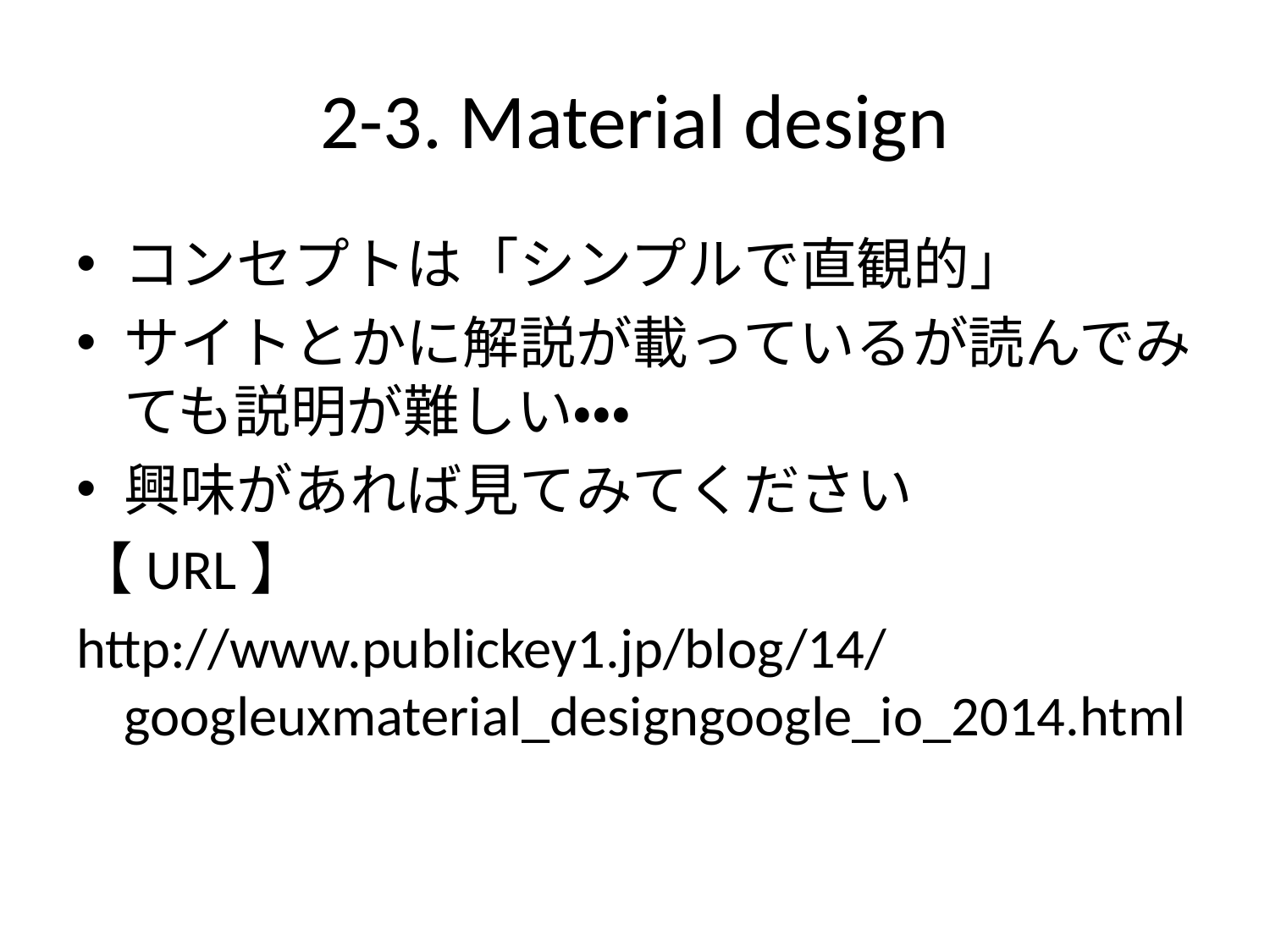

# 2-3. Material design
コンセプトは「シンプルで直観的」
サイトとかに解説が載っているが読んでみても説明が難しい・・・
興味があれば見てみてください
【URL】
http://www.publickey1.jp/blog/14/googleuxmaterial_designgoogle_io_2014.html